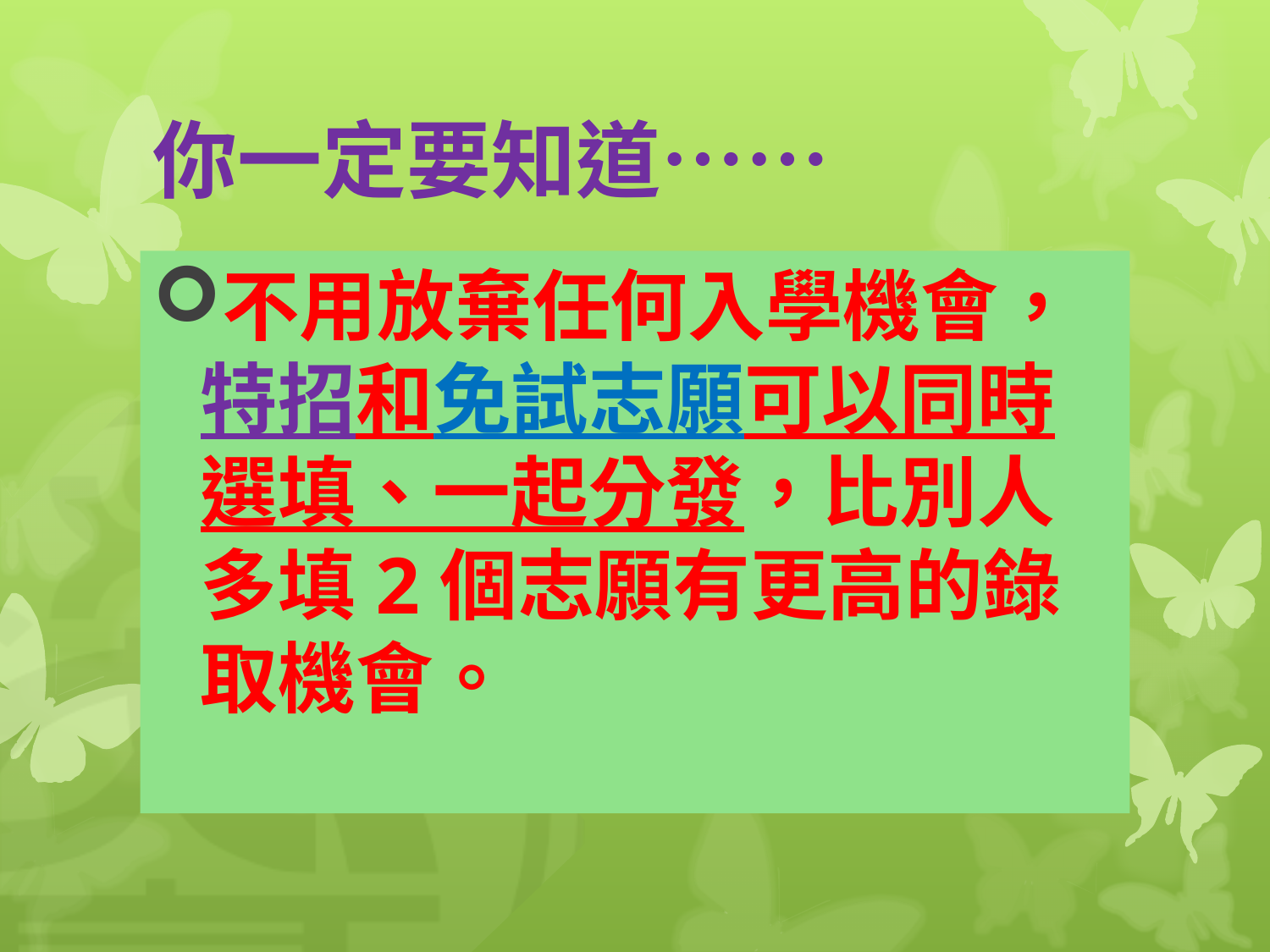

# 你一定要知道……
不用放棄任何入學機會，特招和免試志願可以同時選填、一起分發，比別人多填2個志願有更高的錄取機會。